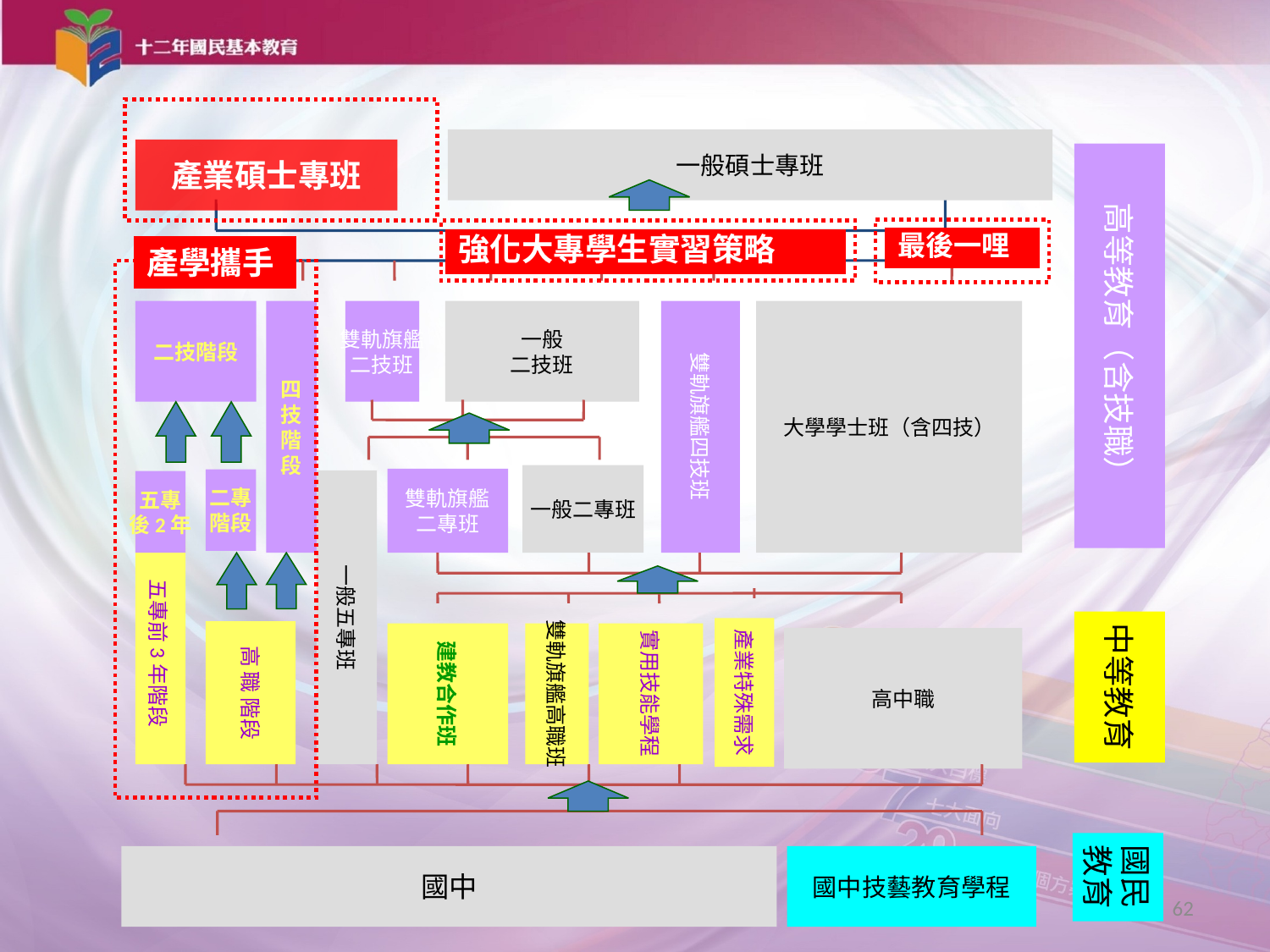

一般碩士專班
產業碩士專班
高等教育（含技職）

最後一哩
強化大專學生實習策略
產學攜手

二技階段
四
技
階
段
雙軌旗艦
二技班
一般
二技班
雙軌旗艦四技班
大學學士班（含四技）

一般二專班
雙軌旗艦
二專班
二專
階段
一般五專班
五專
後2年
        五專前3年階段

中等教育
產業特殊需求
高 職 階段
建教合作班
雙軌旗艦高職班
實用技能學程
高中職

國民
教育
國中
國中技藝教育學程
62